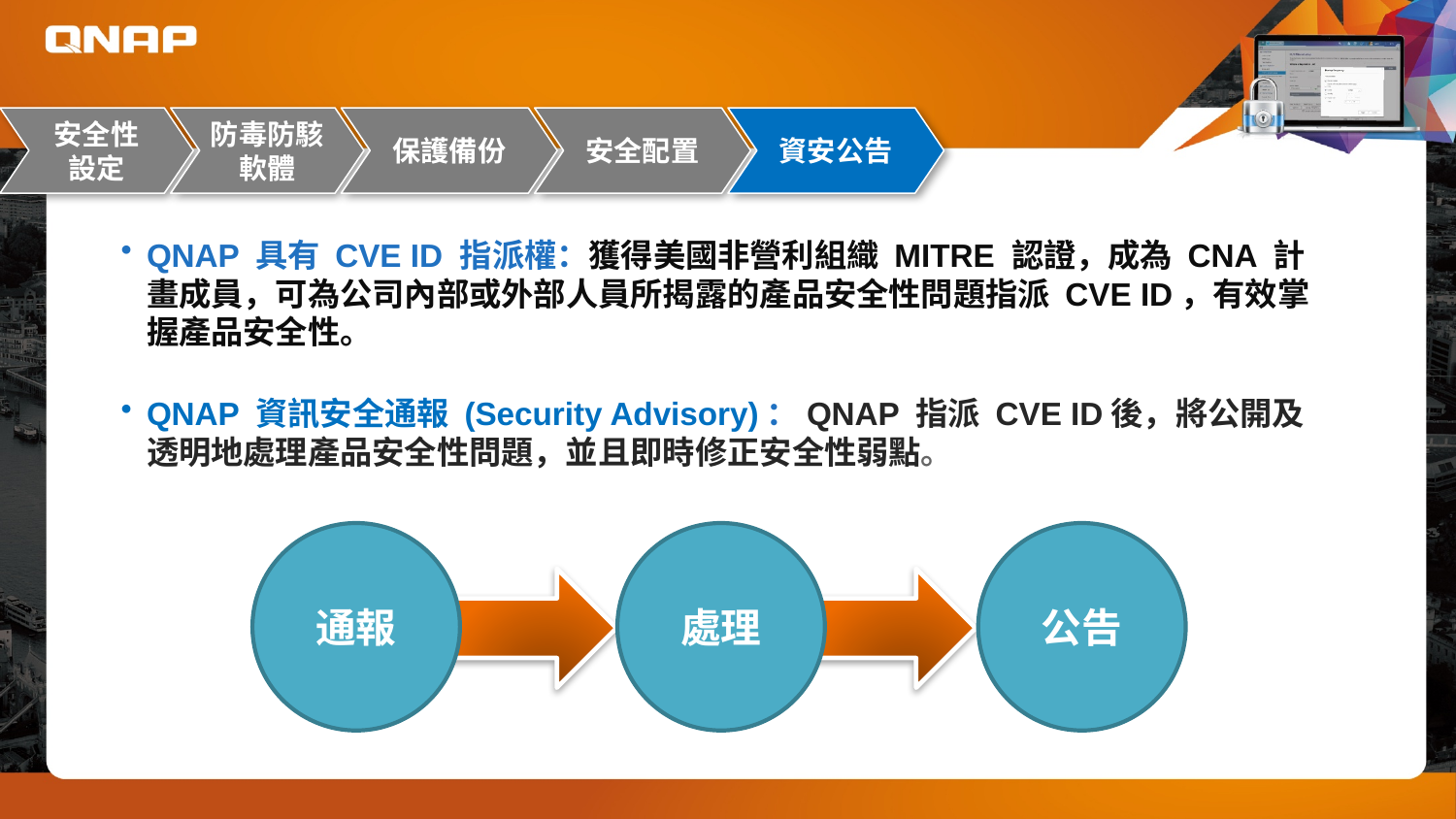

安全性
設定

防毒防駭軟體

保護備份

安全配置

資安公告
QNAP 具有 CVE ID 指派權：獲得美國非營利組織 MITRE 認證，成為 CNA 計畫成員，可為公司內部或外部人員所揭露的產品安全性問題指派 CVE ID，有效掌握產品安全性。
QNAP 資訊安全通報 (Security Advisory)：QNAP 指派 CVE ID後，將公開及透明地處理產品安全性問題，並且即時修正安全性弱點。

通報

處理

公告

處理
公告